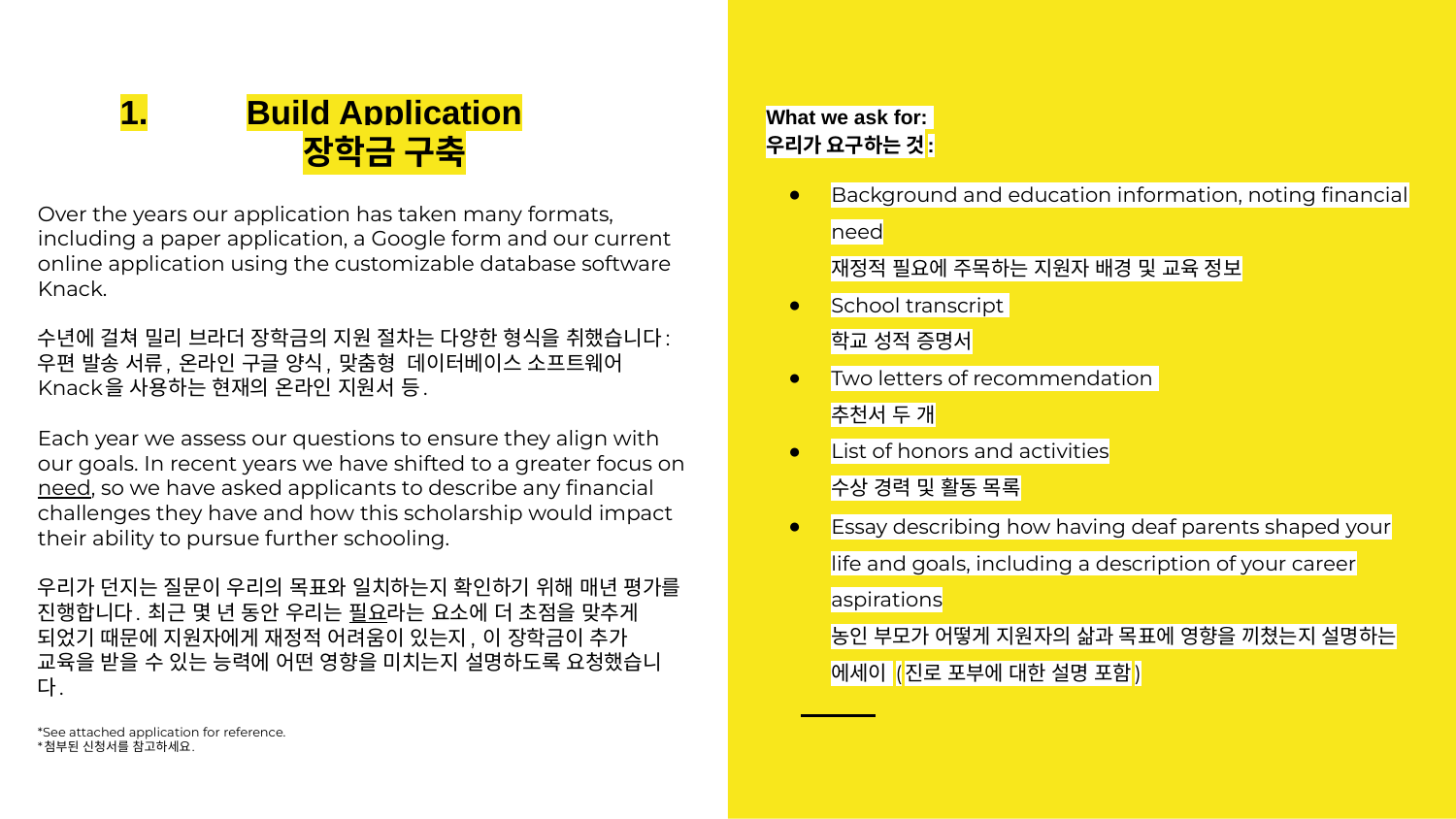

# Build Application 장학금 구축
What we ask for:
우리가 요구하는 것:
Background and education information, noting financial need
재정적 필요에 주목하는 지원자 배경 및 교육 정보
School transcript
학교 성적 증명서
Two letters of recommendation
추천서 두 개
List of honors and activities
수상 경력 및 활동 목록
Essay describing how having deaf parents shaped your life and goals, including a description of your career aspirations
농인 부모가 어떻게 지원자의 삶과 목표에 영향을 끼쳤는지 설명하는 에세이 (진로 포부에 대한 설명 포함)
Over the years our application has taken many formats, including a paper application, a Google form and our current online application using the customizable database software Knack.

수년에 걸쳐 밀리 브라더 장학금의 지원 절차는 다양한 형식을 취했습니다: 우편 발송 서류, 온라인 구글 양식, 맞춤형  데이터베이스 소프트웨어 Knack을 사용하는 현재의 온라인 지원서 등.

Each year we assess our questions to ensure they align with our goals. In recent years we have shifted to a greater focus on need, so we have asked applicants to describe any financial challenges they have and how this scholarship would impact their ability to pursue further schooling.

우리가 던지는 질문이 우리의 목표와 일치하는지 확인하기 위해 매년 평가를 진행합니다. 최근 몇 년 동안 우리는 필요라는 요소에 더 초점을 맞추게 되었기 때문에 지원자에게 재정적 어려움이 있는지, 이 장학금이 추가 교육을 받을 수 있는 능력에 어떤 영향을 미치는지 설명하도록 요청했습니다.

*See attached application for reference.
*첨부된 신청서를 참고하세요.